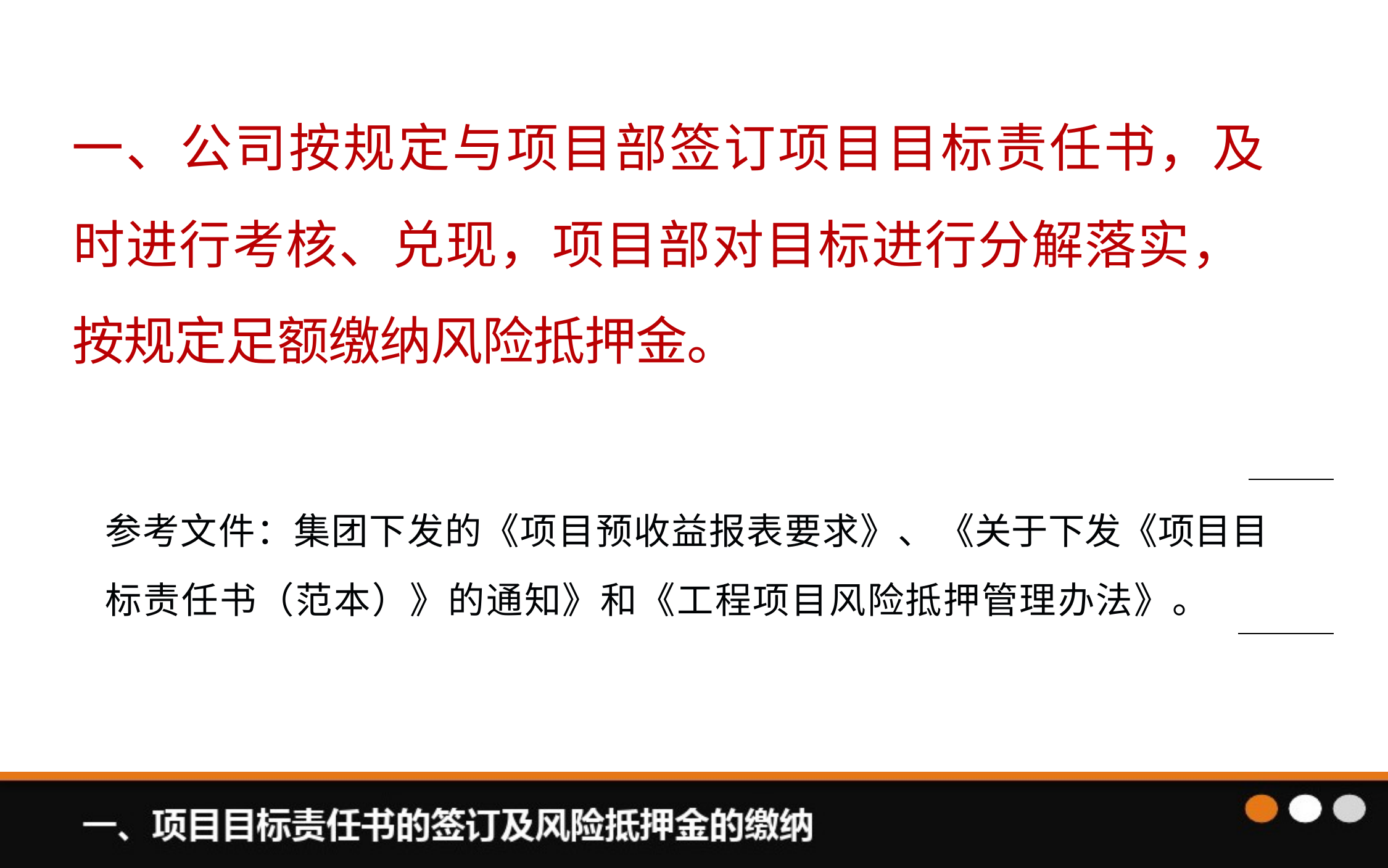

# 一、公司按规定与项目部签订项目目标责任书，及
时进行考核、兑现，项目部对目标进行分解落实， 按规定足额缴纳风险抵押金。

参考文件：集团下发的《项目预收益报表要求》、	《关于下发《项目目 标责任书（范本）》的通知》和《工程项目风险抵押管理办法》。